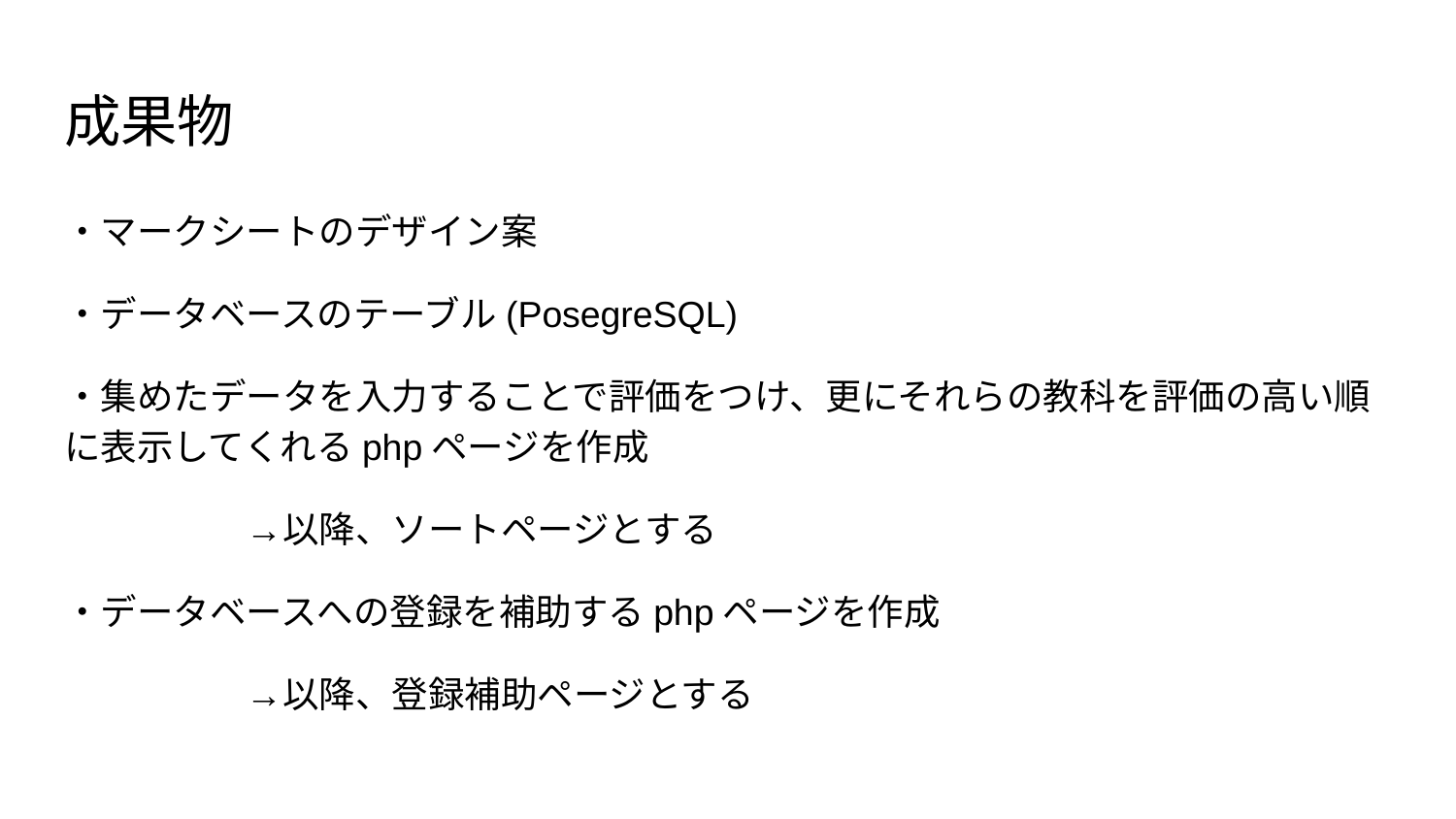

# 成果物
・マークシートのデザイン案
・データベースのテーブル(PosegreSQL)
・集めたデータを入力することで評価をつけ、更にそれらの教科を評価の高い順に表示してくれるphpページを作成
　　　　　→以降、ソートページとする
・データベースへの登録を補助するphpページを作成
　　　　　→以降、登録補助ページとする